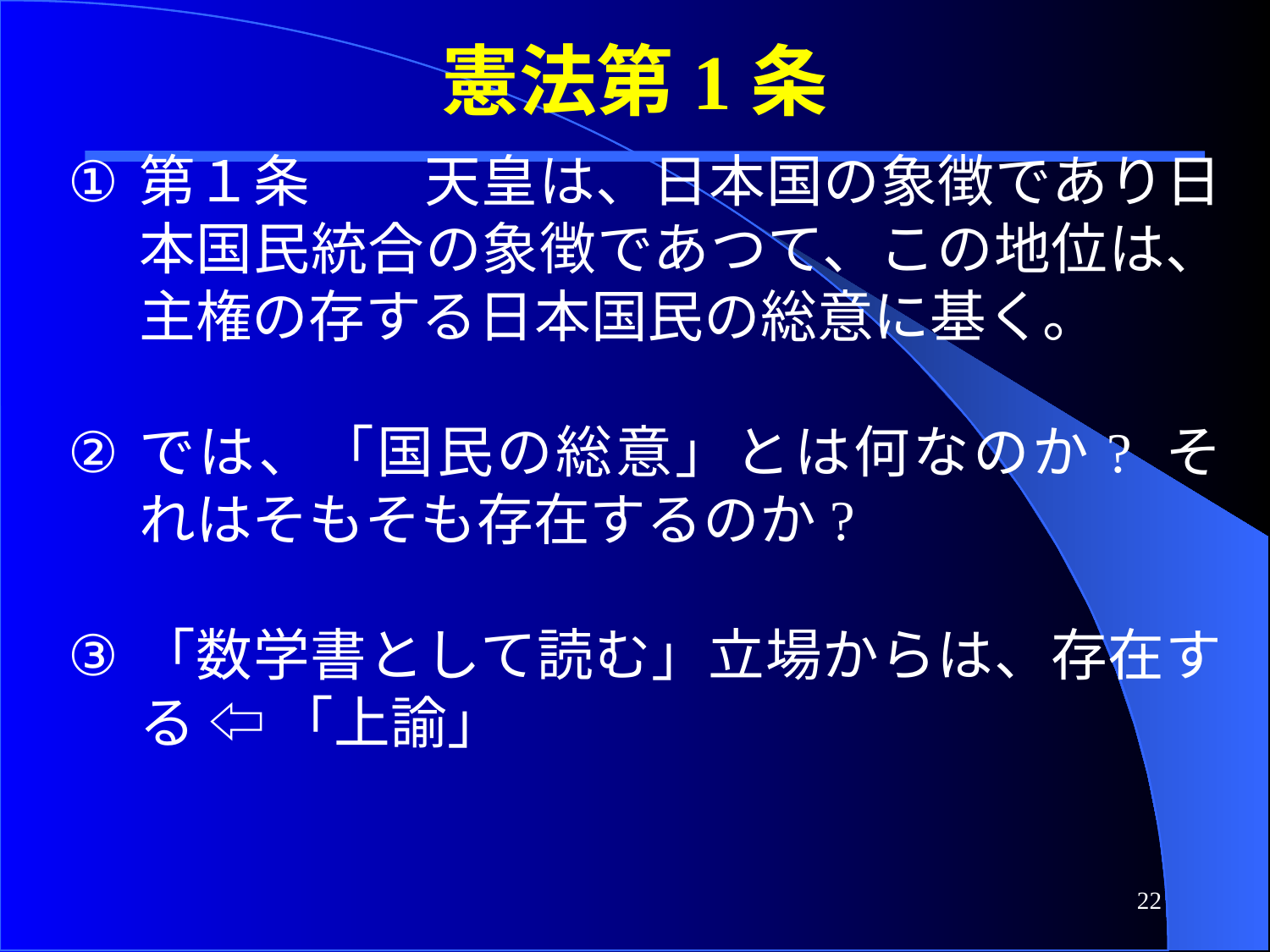

憲法第1条

第１条　　天皇は、日本国の象徴であり日本国民統合の象徴であつて、この地位は、主権の存する日本国民の総意に基く。

では、「国民の総意」とは何なのか? それはそもそも存在するのか?

「数学書として読む」立場からは、存在する ⇦ 「上諭」

22